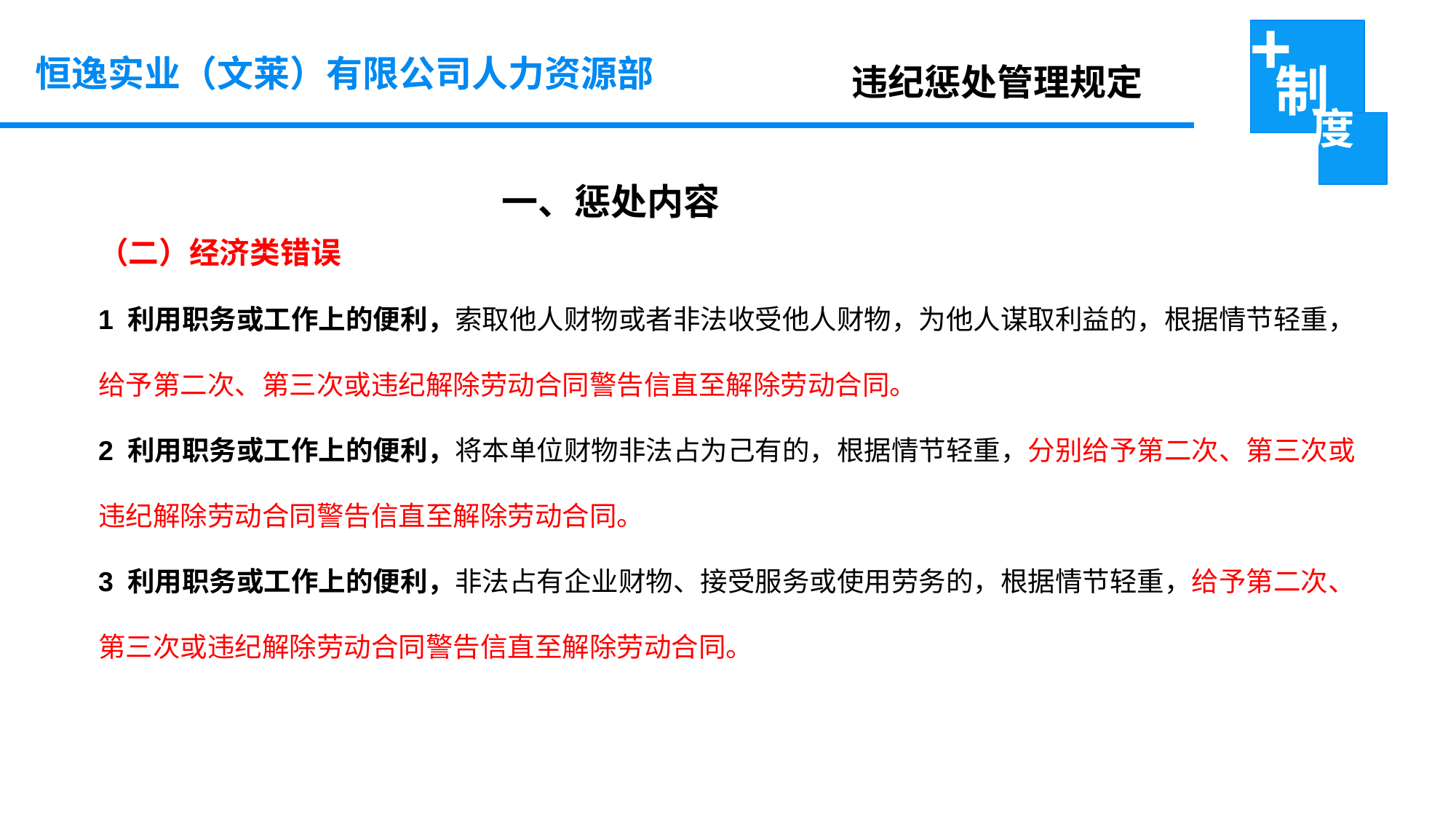

恒逸实业（文莱）有限公司人力资源部
违纪惩处管理规定
 一、惩处内容
（二）经济类错误
1 利用职务或工作上的便利，索取他人财物或者非法收受他人财物，为他人谋取利益的，根据情节轻重，给予第二次、第三次或违纪解除劳动合同警告信直至解除劳动合同。
2 利用职务或工作上的便利，将本单位财物非法占为己有的，根据情节轻重，分别给予第二次、第三次或违纪解除劳动合同警告信直至解除劳动合同。
3 利用职务或工作上的便利，非法占有企业财物、接受服务或使用劳务的，根据情节轻重，给予第二次、第三次或违纪解除劳动合同警告信直至解除劳动合同。